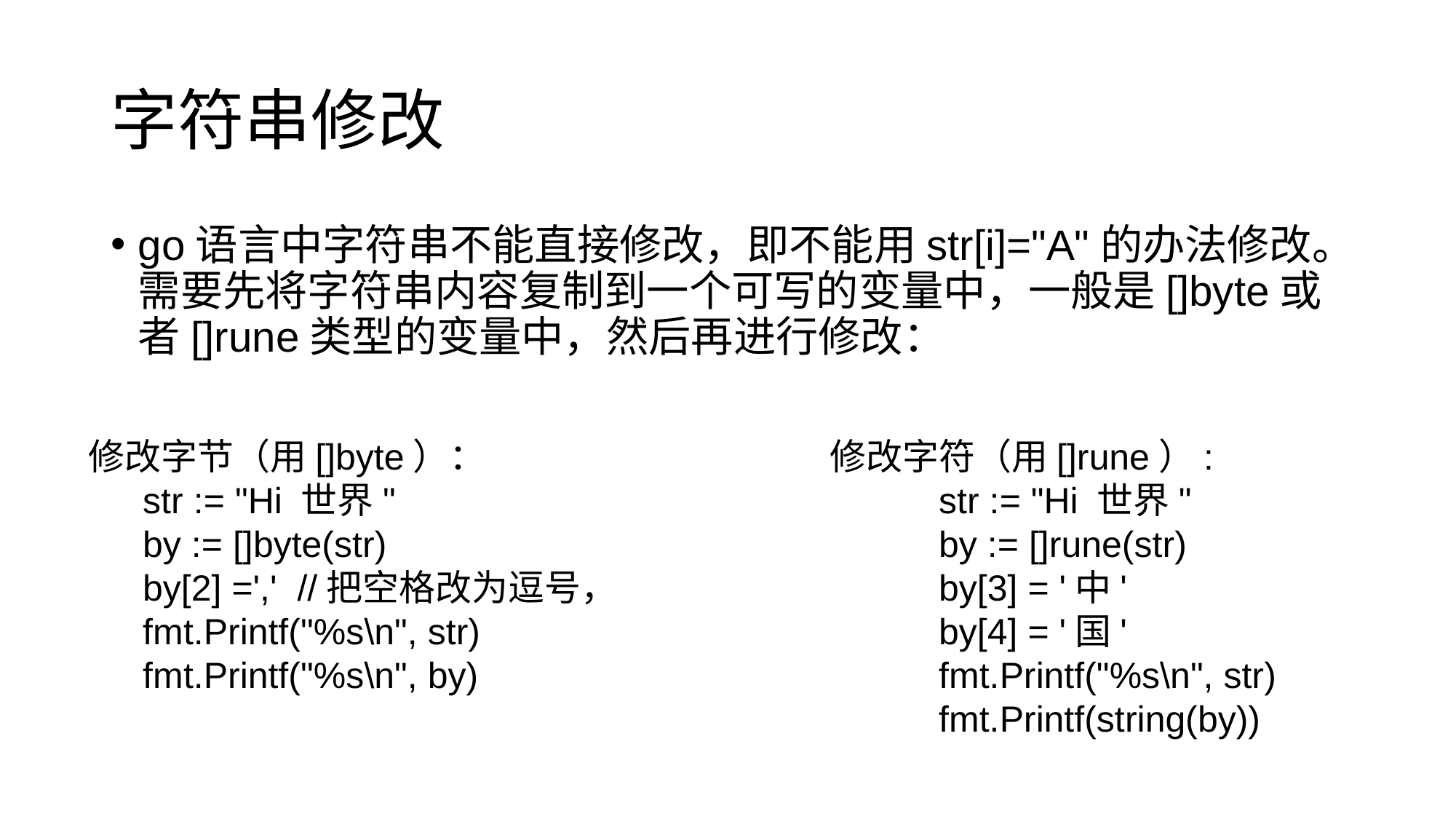

# 字符串修改
go语言中字符串不能直接修改，即不能用str[i]="A"的办法修改。需要先将字符串内容复制到一个可写的变量中，一般是[]byte或者[]rune类型的变量中，然后再进行修改：
修改字节（用[]byte）：
str := "Hi 世界"
by := []byte(str)
by[2] =','  //把空格改为逗号，
fmt.Printf("%s\n", str)
fmt.Printf("%s\n", by)
修改字符（用[]rune）:
	str := "Hi 世界"
	by := []rune(str)
	by[3] = '中'
	by[4] = '国'
	fmt.Printf("%s\n", str)
	fmt.Printf(string(by))